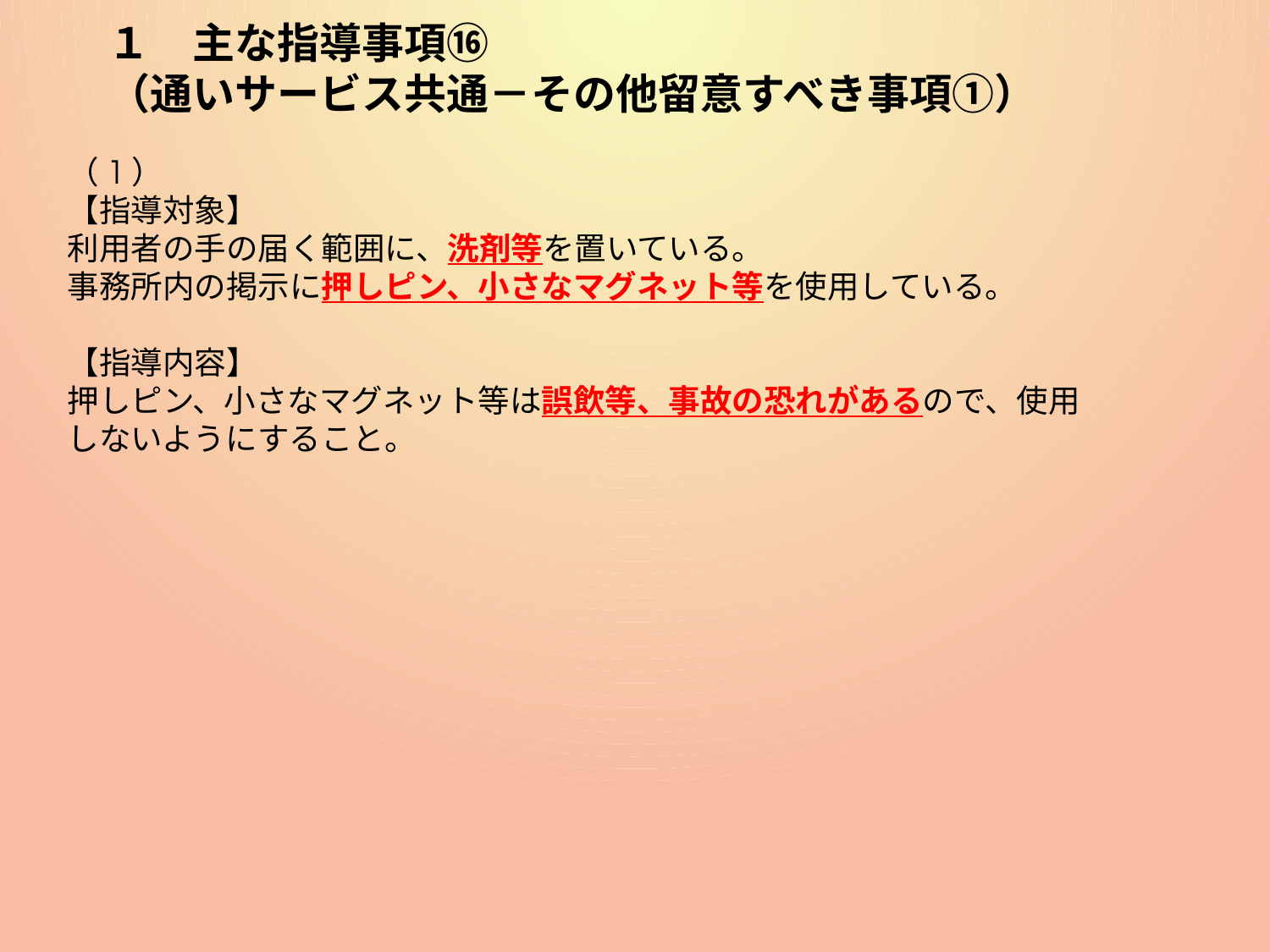

# １　主な指導事項⑯ （通いサービス共通－その他留意すべき事項①）
（1）
【指導対象】
利用者の手の届く範囲に、洗剤等を置いている。
事務所内の掲示に押しピン、小さなマグネット等を使用している。

【指導内容】
押しピン、小さなマグネット等は誤飲等、事故の恐れがあるので、使用しないようにすること。